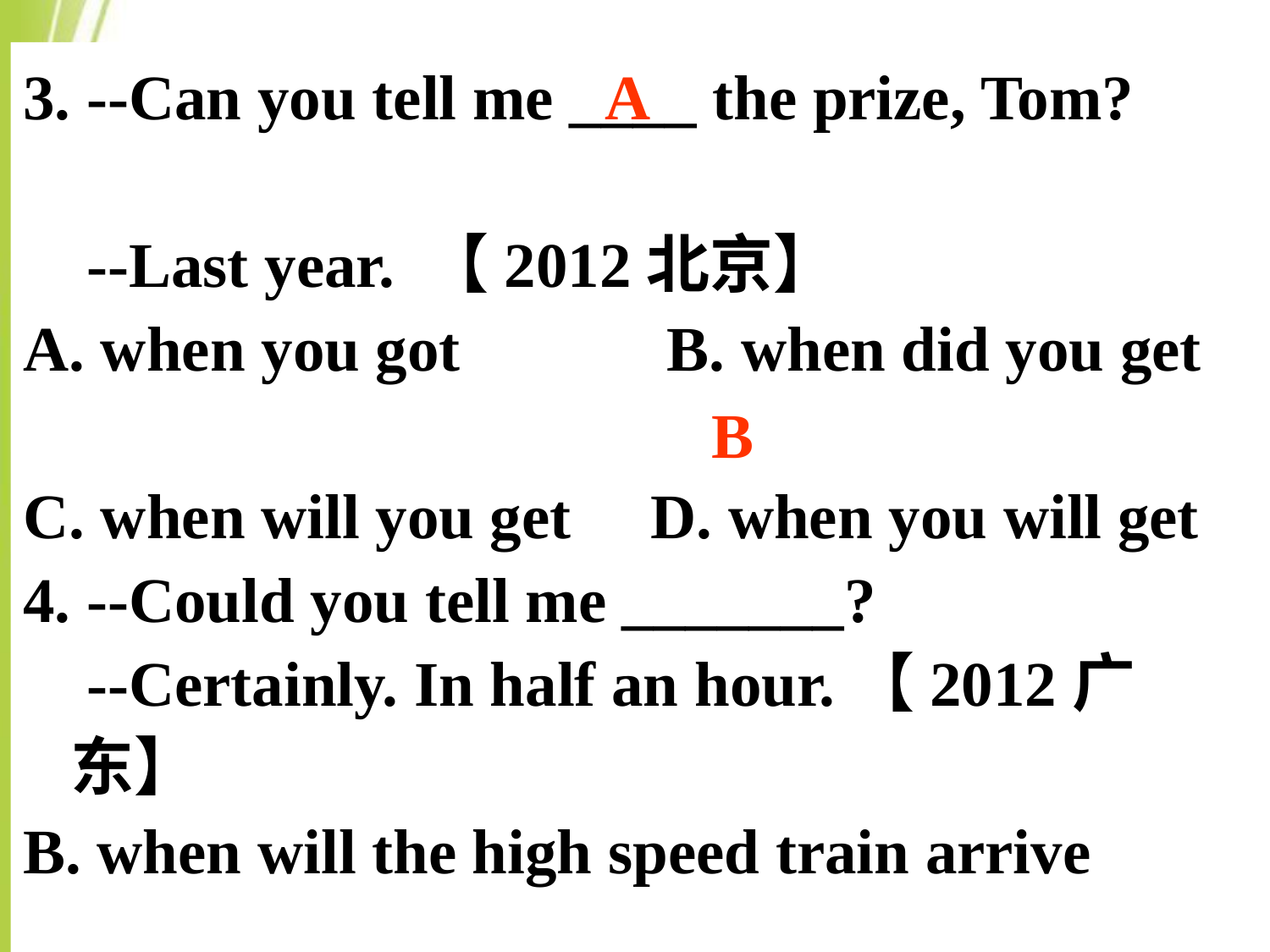

3. --Can you tell me ____ the prize, Tom?
    --Last year. 【2012北京】
 when you got             B. when did you get
C. when will you get     D. when you will get
4. --Could you tell me _______?
    --Certainly. In half an hour.【2012广东】
 when will the high speed train arrive
B. when the high speed train will arrive
C. when would the high speed train arrive
D. when the high speed train would arrive
A
B